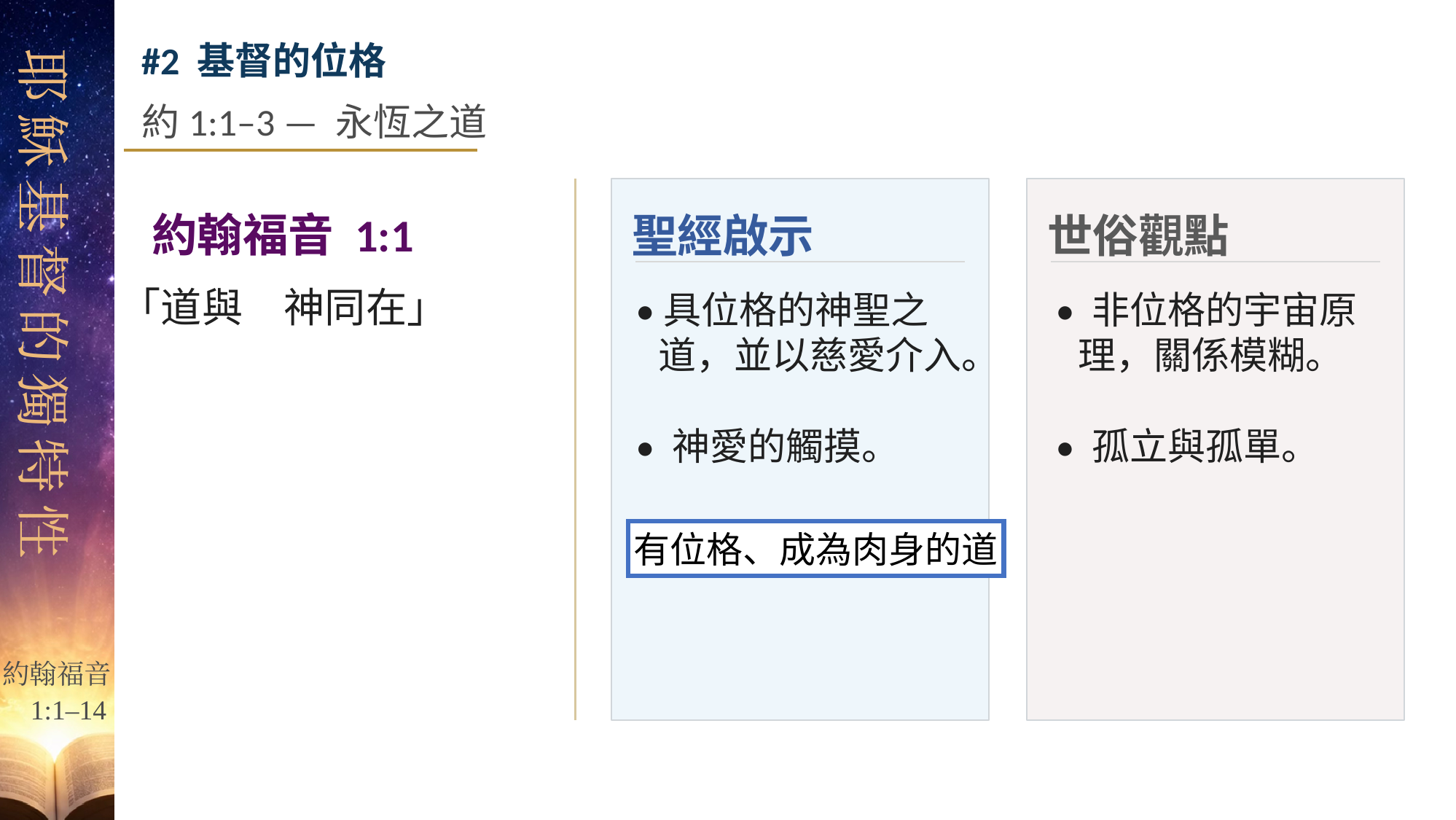

#2 基督的位格
約1:1–3 — 永恆之道

約翰福音 1:1
聖經啟示
世俗觀點

「道與　神同在」
•具位格的神聖之道，並以慈愛介入。

• 神愛的觸摸。
• 非位格的宇宙原理，關係模糊。

• 孤立與孤單。
有位格、成為肉身的道